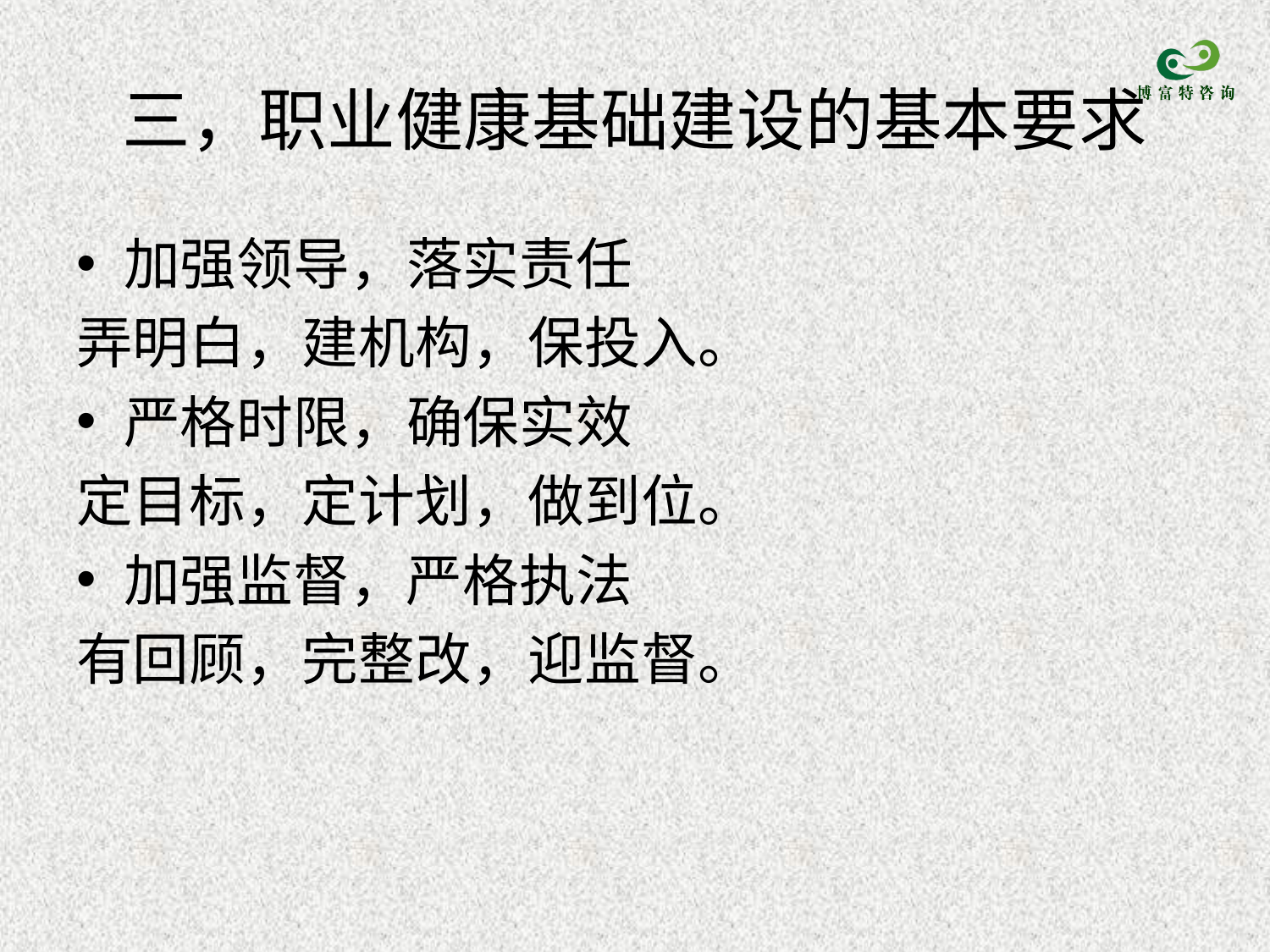

# 三，职业健康基础建设的基本要求
加强领导，落实责任
弄明白，建机构，保投入。
严格时限，确保实效
定目标，定计划，做到位。
加强监督，严格执法
有回顾，完整改，迎监督。